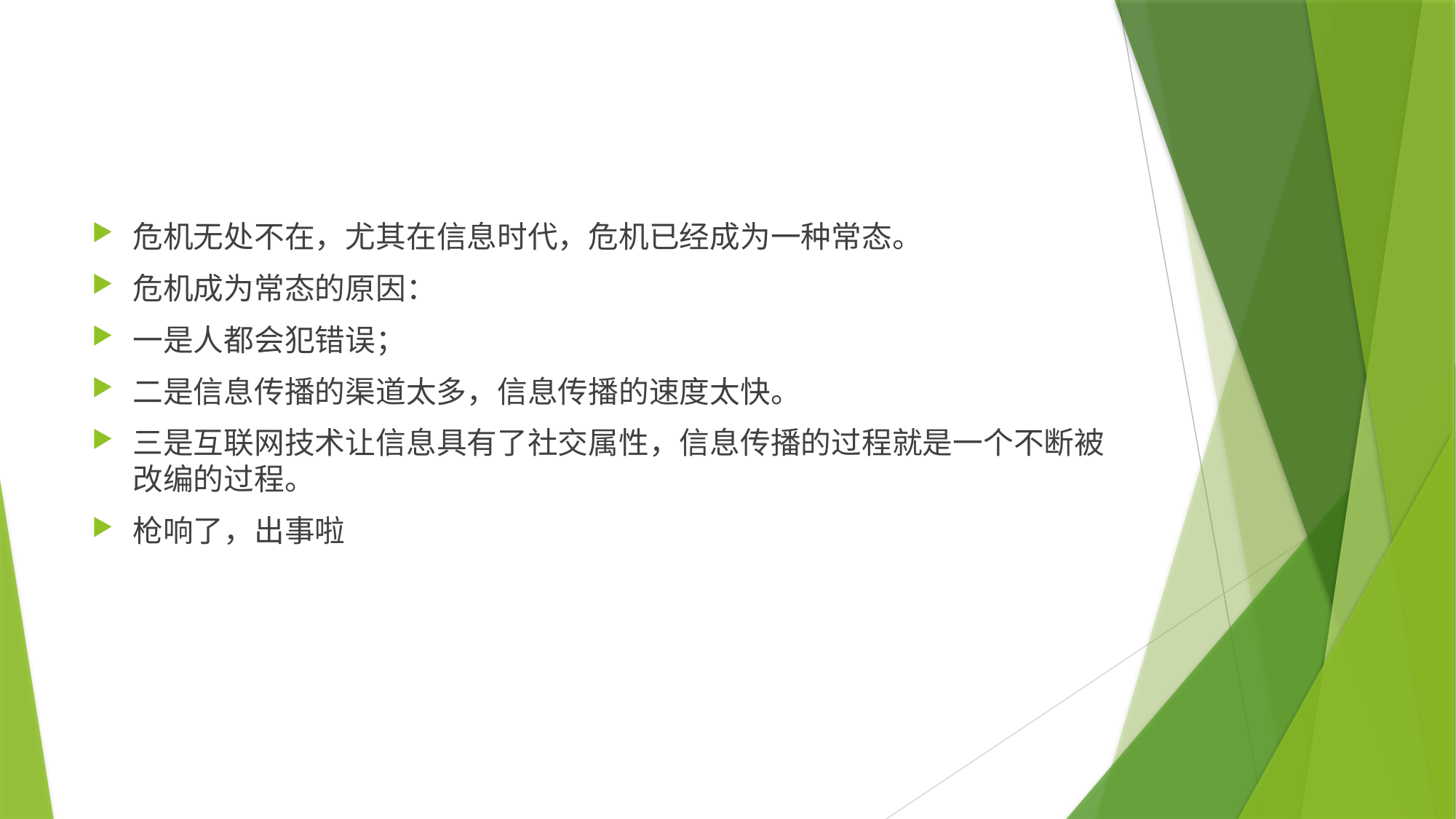

危机无处不在，尤其在信息时代，危机已经成为一种常态。
危机成为常态的原因：
一是人都会犯错误；
二是信息传播的渠道太多，信息传播的速度太快。
三是互联网技术让信息具有了社交属性，信息传播的过程就是一个不断被改编的过程。
枪响了，出事啦